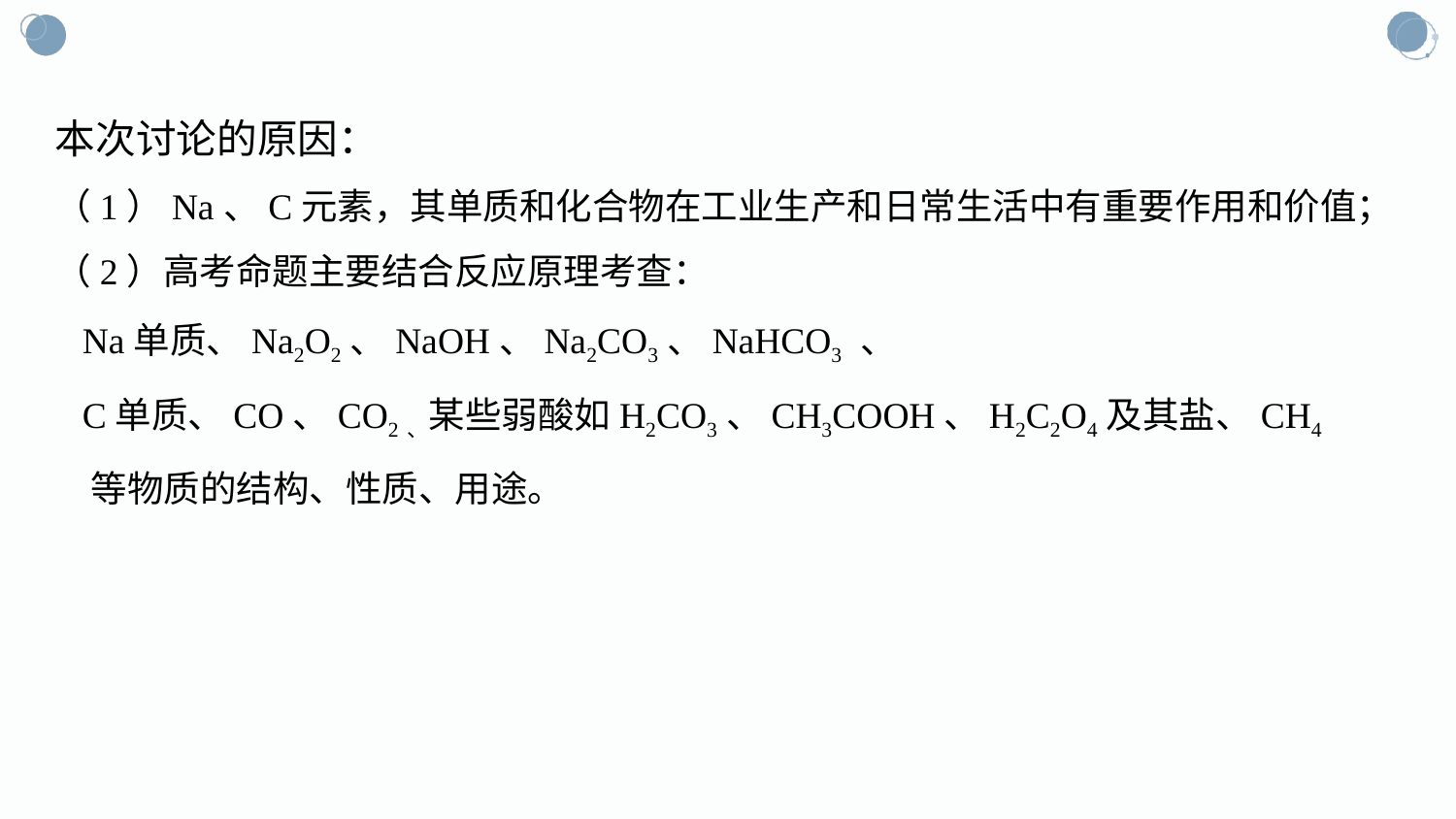

本次讨论的原因：
（1）Na、C元素，其单质和化合物在工业生产和日常生活中有重要作用和价值；
（2）高考命题主要结合反应原理考查：
   Na单质、Na2O2、NaOH、Na2CO3、NaHCO3 、
   C单质、CO、CO2、某些弱酸如H2CO3、CH3COOH、H2C2O4及其盐、CH4
      等物质的结构、性质、用途。